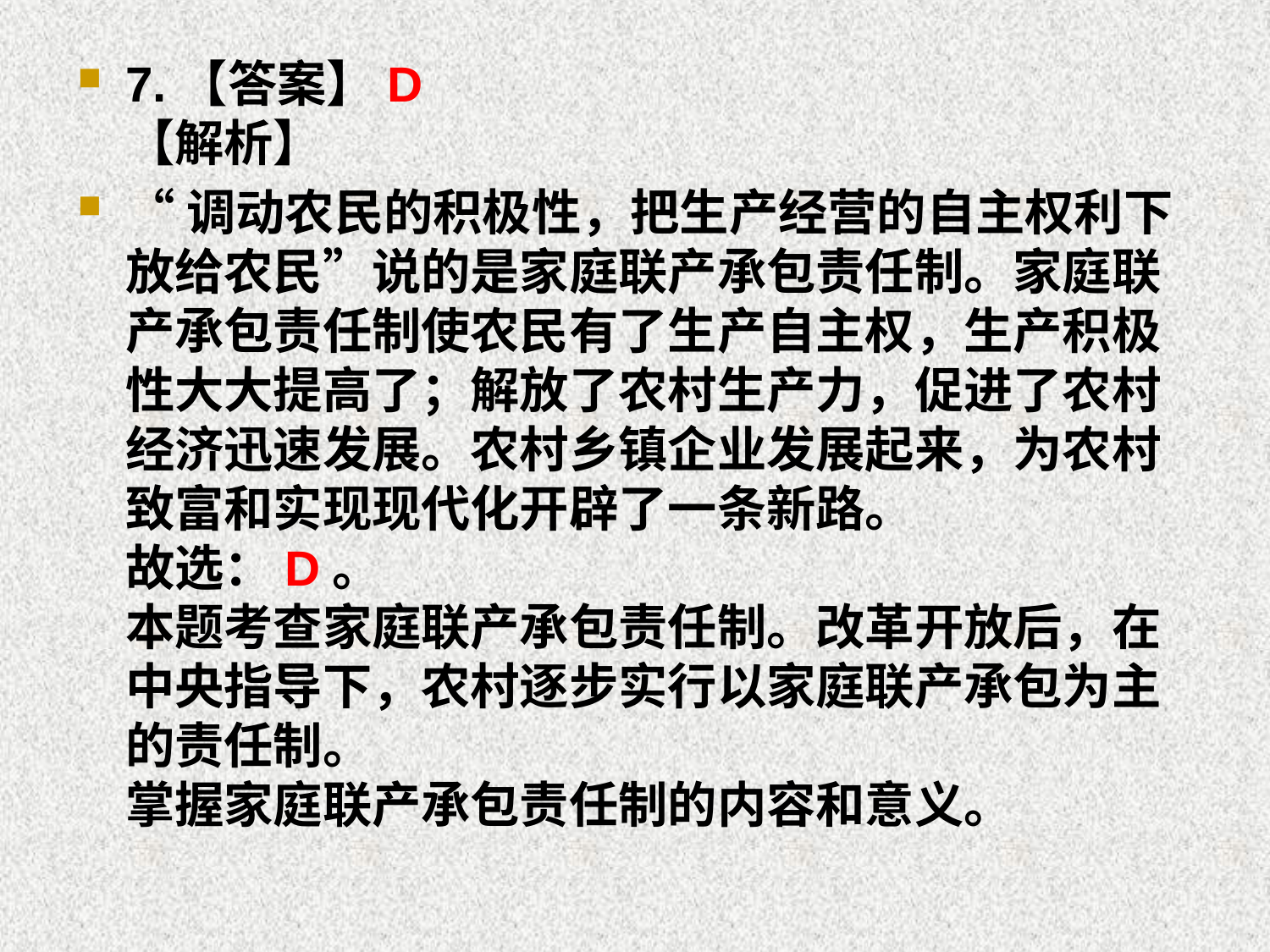

#
7.【答案】D
【解析】
“调动农民的积极性，把生产经营的自主权利下放给农民”说的是家庭联产承包责任制。家庭联产承包责任制使农民有了生产自主权，生产积极性大大提高了；解放了农村生产力，促进了农村经济迅速发展。农村乡镇企业发展起来，为农村致富和实现现代化开辟了一条新路。
故选：D。
本题考查家庭联产承包责任制。改革开放后，在中央指导下，农村逐步实行以家庭联产承包为主的责任制。
掌握家庭联产承包责任制的内容和意义。